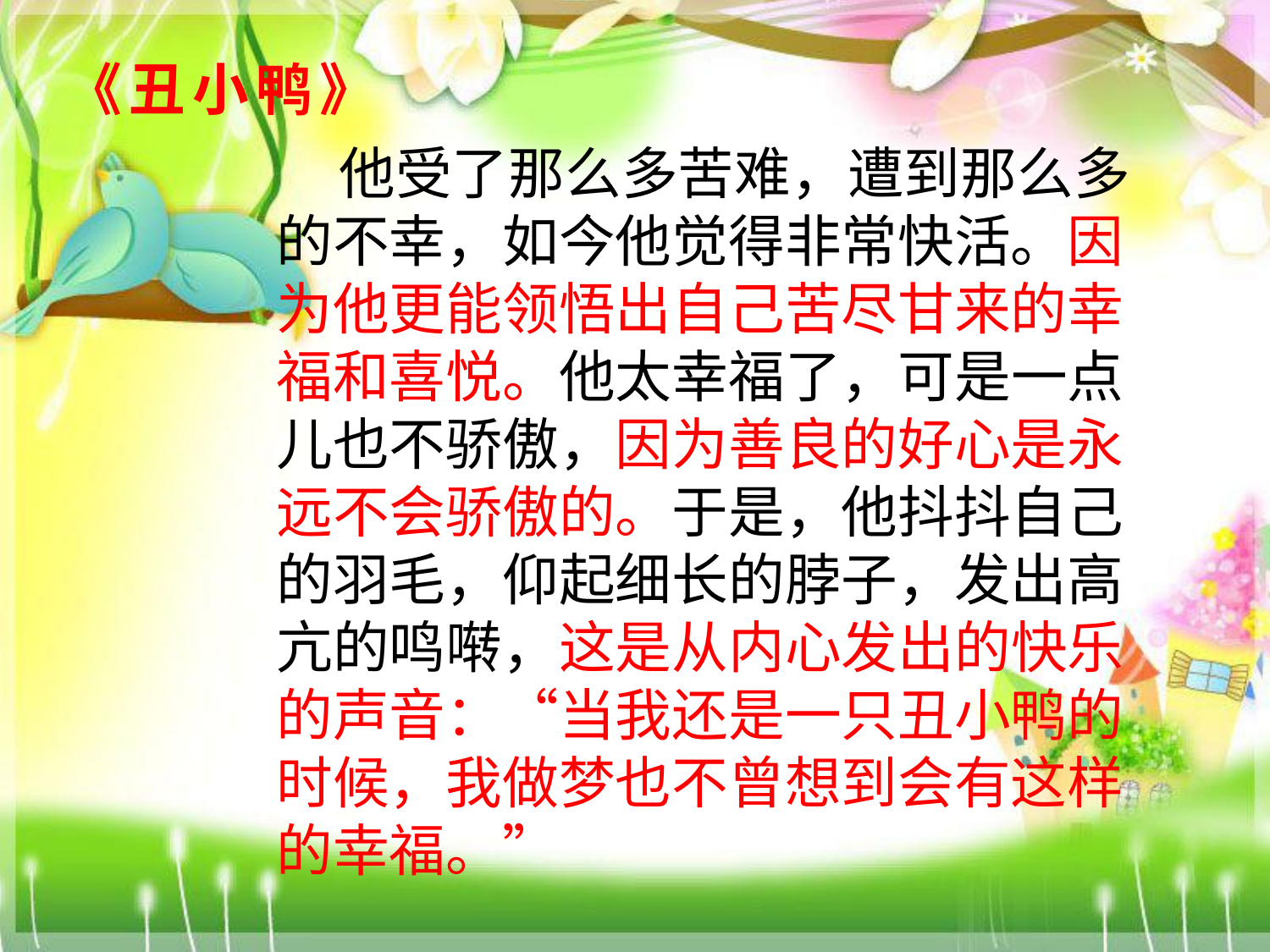

《丑小鸭》
       他受了那么多苦难，遭到那么多的不幸，如今他觉得非常快活。因为他更能领悟出自己苦尽甘来的幸福和喜悦。他太幸福了，可是一点儿也不骄傲，因为善良的好心是永远不会骄傲的。于是，他抖抖自己的羽毛，仰起细长的脖子，发出高亢的鸣啭，这是从内心发出的快乐的声音：“当我还是一只丑小鸭的时候，我做梦也不曾想到会有这样的幸福。”